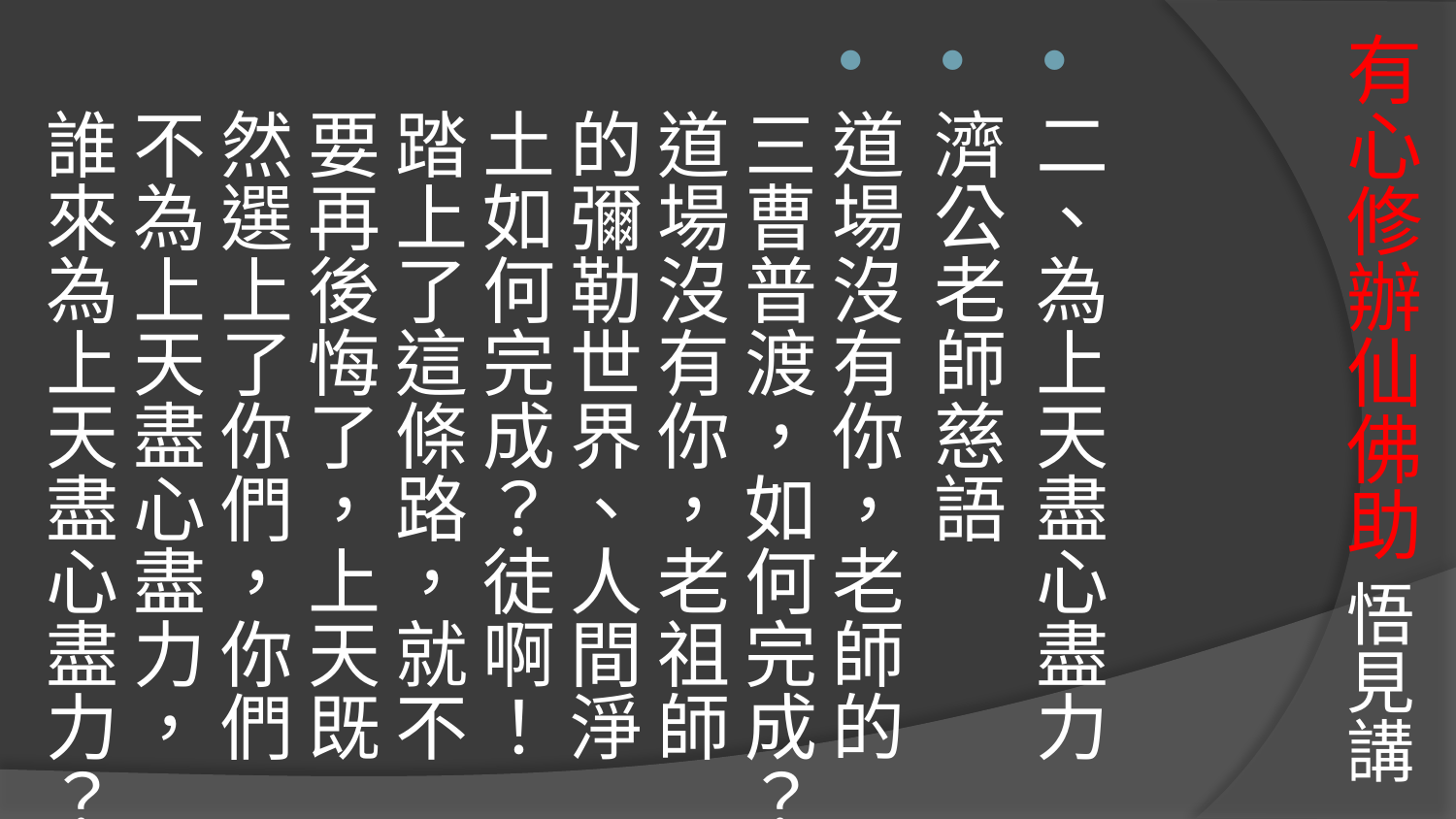

# 有心修辦仙佛助 悟見講
二、為上天盡心盡力
濟公老師慈語
道場沒有你，老師的三曹普渡，如何完成？道場沒有你，老祖師的彌勒世界、人間淨土如何完成？徒啊！踏上了這條路，就不要再後悔了，上天既然選上了你們，你們不為上天盡心盡力，誰來為上天盡心盡力？